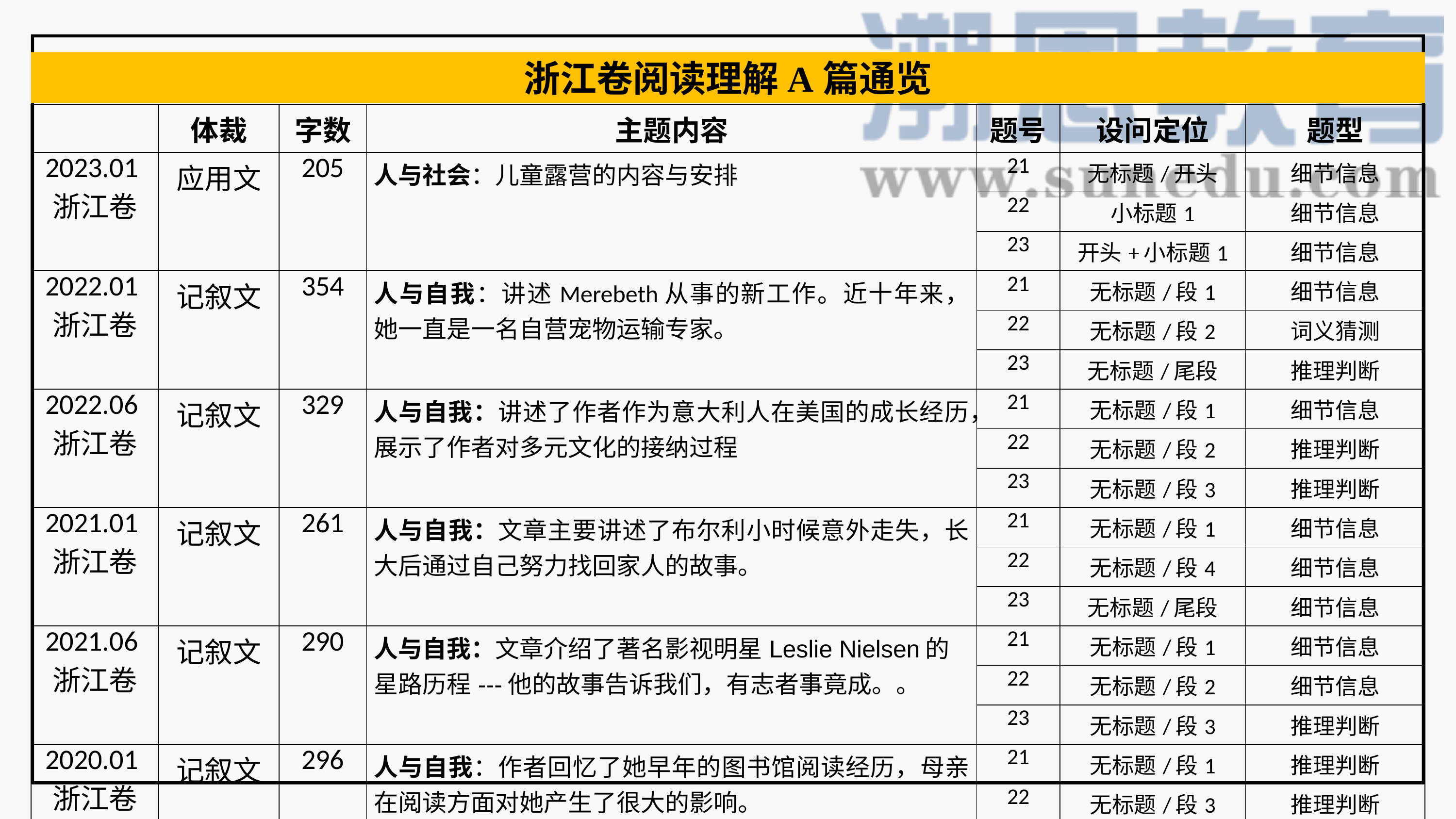

浙江卷阅读理解A篇通览
|  | 体裁 | 字数 | 主题内容 | 题号 | 设问定位 | 题型 |
| --- | --- | --- | --- | --- | --- | --- |
| 2023.01 浙江卷 | 应用文 | 205 | 人与社会：儿童露营的内容与安排 | 21 | 无标题/开头 | 细节信息 |
|  |  |  |  | 22 | 小标题1 | 细节信息 |
|  |  |  |  | 23 | 开头+小标题1 | 细节信息 |
| 2022.01 浙江卷 | 记叙文 | 354 | 人与自我：讲述Merebeth从事的新工作。近十年来，她一直是一名自营宠物运输专家。 | 21 | 无标题/段1 | 细节信息 |
|  |  |  |  | 22 | 无标题/段2 | 词义猜测 |
|  |  |  |  | 23 | 无标题/尾段 | 推理判断 |
| 2022.06 浙江卷 | 记叙文 | 329 | 人与自我：讲述了作者作为意大利人在美国的成长经历，展示了作者对多元文化的接纳过程 | 21 | 无标题/段1 | 细节信息 |
|  |  |  |  | 22 | 无标题/段2 | 推理判断 |
|  |  |  |  | 23 | 无标题/段3 | 推理判断 |
| 2021.01 浙江卷 | 记叙文 | 261 | 人与自我：文章主要讲述了布尔利小时候意外走失，长大后通过自己努力找回家人的故事。 | 21 | 无标题/段1 | 细节信息 |
|  |  |  |  | 22 | 无标题/段4 | 细节信息 |
|  |  |  |  | 23 | 无标题/尾段 | 细节信息 |
| 2021.06 浙江卷 | 记叙文 | 290 | 人与自我：文章介绍了著名影视明星Leslie Nielsen的星路历程---他的故事告诉我们，有志者事竟成。。 | 21 | 无标题/段1 | 细节信息 |
|  |  |  |  | 22 | 无标题/段2 | 细节信息 |
|  |  |  |  | 23 | 无标题/段3 | 推理判断 |
| 2020.01 浙江卷 | 记叙文 | 296 | 人与自我：作者回忆了她早年的图书馆阅读经历，母亲在阅读方面对她产生了很大的影响。 | 21 | 无标题/段1 | 推理判断 |
|  |  |  |  | 22 | 无标题/段3 | 推理判断 |
|  |  |  |  | 23 | 无标题/全文 | 推理判断 |